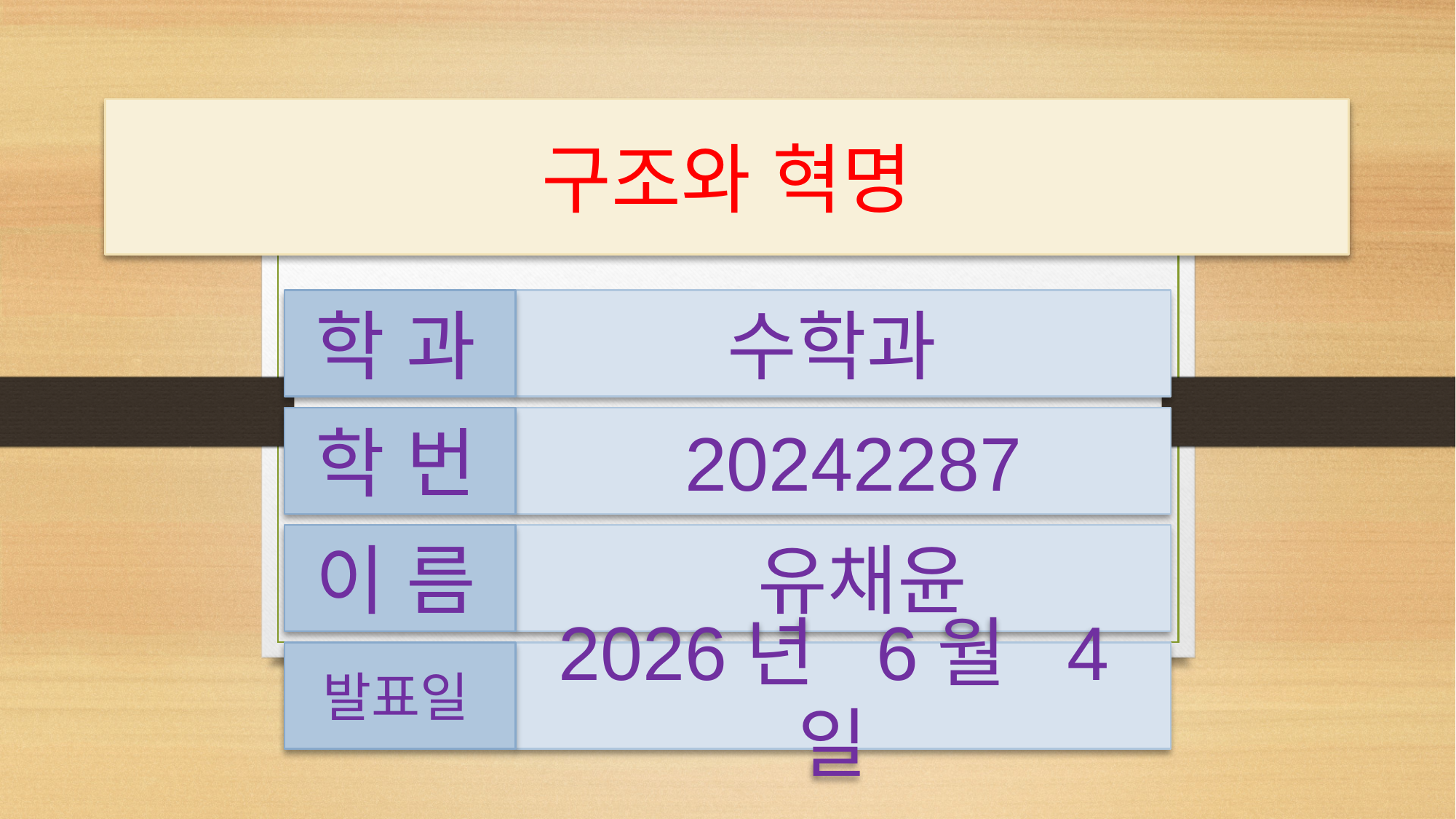

구조와 혁명
학 과
수학과
학 번
 20242287
이 름
 유채윤
발표일
2026년  6월  4일